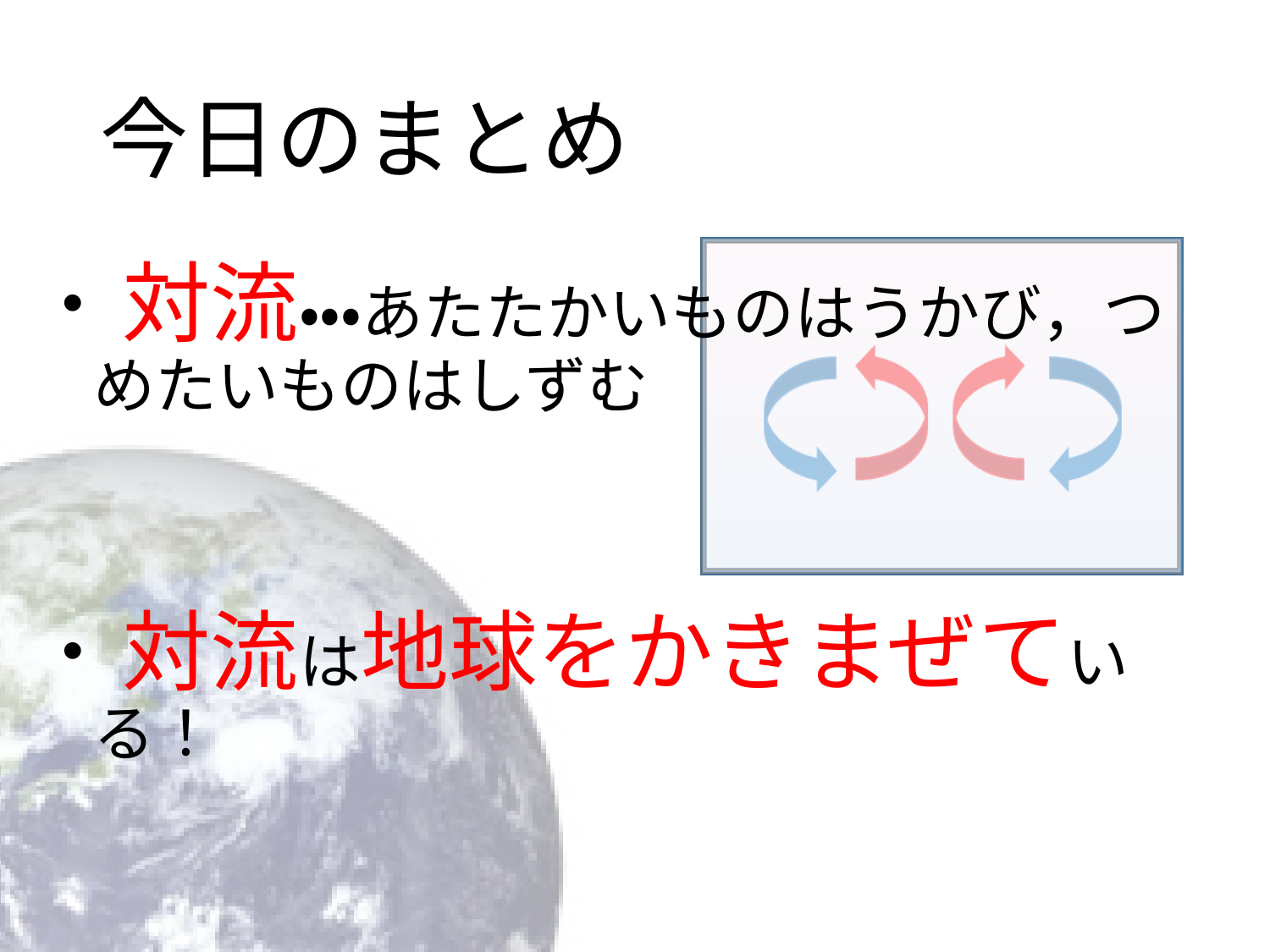

# 今日のまとめ

 対流・・・あたたかいものはうかび，つめたいものはしずむ

 対流は地球をかきまぜている！